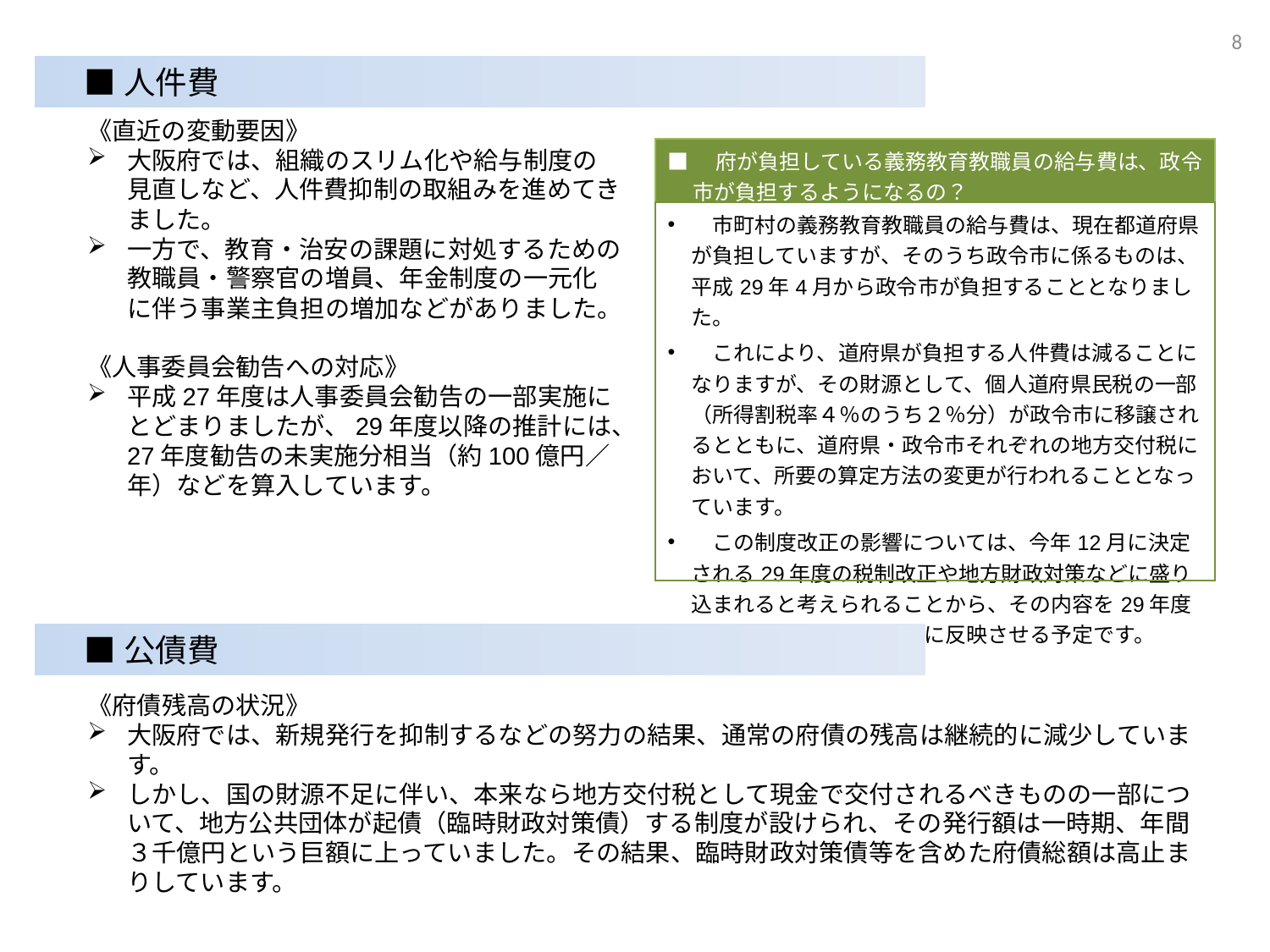

8
■人件費
《直近の変動要因》
大阪府では、組織のスリム化や給与制度の見直しなど、人件費抑制の取組みを進めてきました。
一方で、教育・治安の課題に対処するための教職員・警察官の増員、年金制度の一元化に伴う事業主負担の増加などがありました。

《人事委員会勧告への対応》
平成27年度は人事委員会勧告の一部実施にとどまりましたが、29年度以降の推計には、27年度勧告の未実施分相当（約100億円／年）などを算入しています。
| ■　府が負担している義務教育教職員の給与費は、政令市が負担するようになるの？ |
| --- |
| 市町村の義務教育教職員の給与費は、現在都道府県が負担していますが、そのうち政令市に係るものは、平成29年4月から政令市が負担することとなりました。 　これにより、道府県が負担する人件費は減ることになりますが、その財源として、個人道府県民税の一部（所得割税率４％のうち２％分）が政令市に移譲されるとともに、道府県・政令市それぞれの地方交付税において、所要の算定方法の変更が行われることとなっています。 　この制度改正の影響については、今年12月に決定される29年度の税制改正や地方財政対策などに盛り込まれると考えられることから、その内容を29年度当初予算案や中長期試算に反映させる予定です。 |
■公債費
《府債残高の状況》
大阪府では、新規発行を抑制するなどの努力の結果、通常の府債の残高は継続的に減少しています。
しかし、国の財源不足に伴い、本来なら地方交付税として現金で交付されるべきものの一部について、地方公共団体が起債（臨時財政対策債）する制度が設けられ、その発行額は一時期、年間３千億円という巨額に上っていました。その結果、臨時財政対策債等を含めた府債総額は高止まりしています。